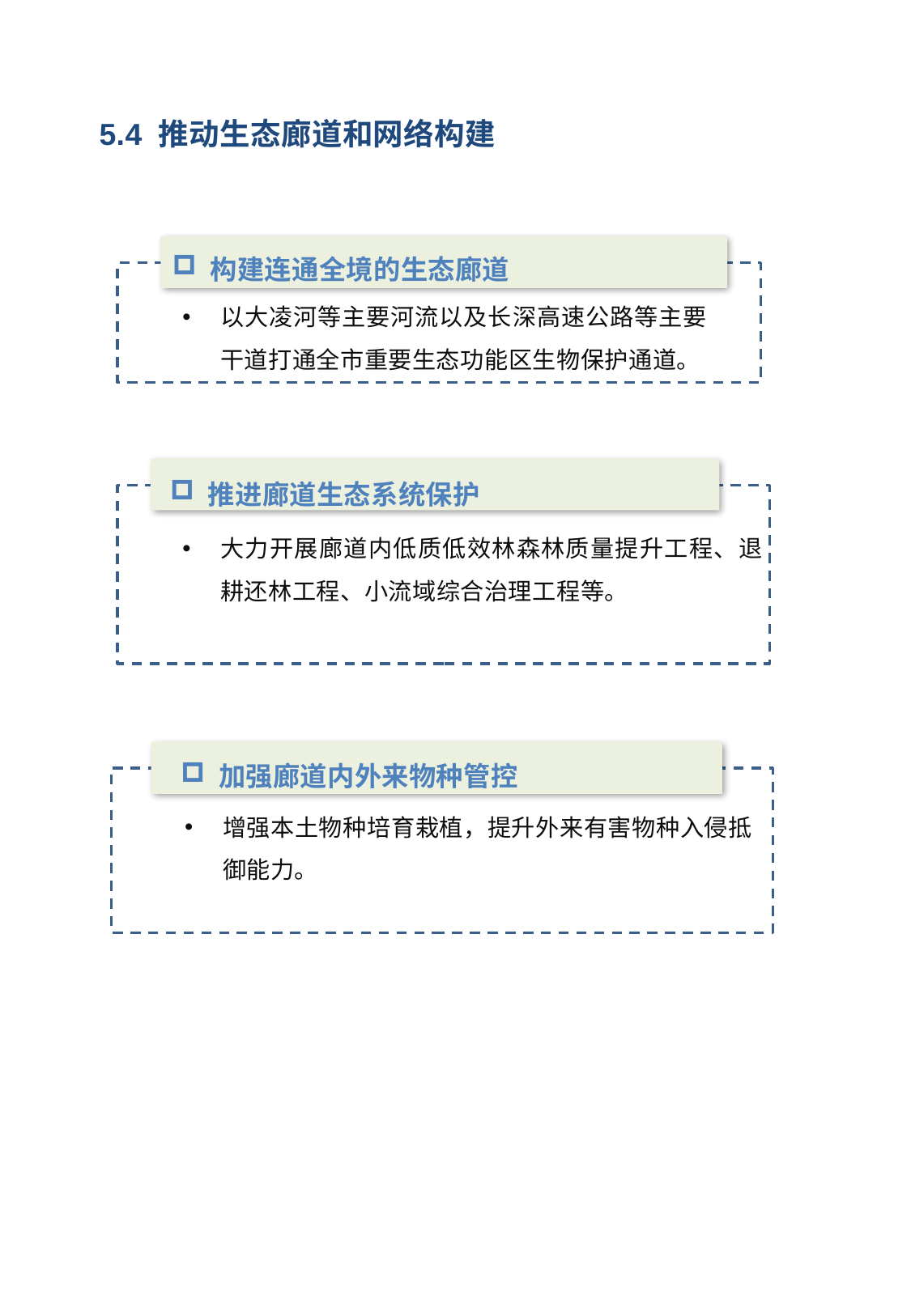

5.4 推动生态廊道和网络构建
构建连通全境的生态廊道

以大凌河等主要河流以及长深高速公路等主要干道打通全市重要生态功能区生物保护通道。

推进廊道生态系统保护

大力开展廊道内低质低效林森林质量提升工程、退耕还林工程、小流域综合治理工程等。

加强廊道内外来物种管控

增强本土物种培育栽植，提升外来有害物种入侵抵御能力。